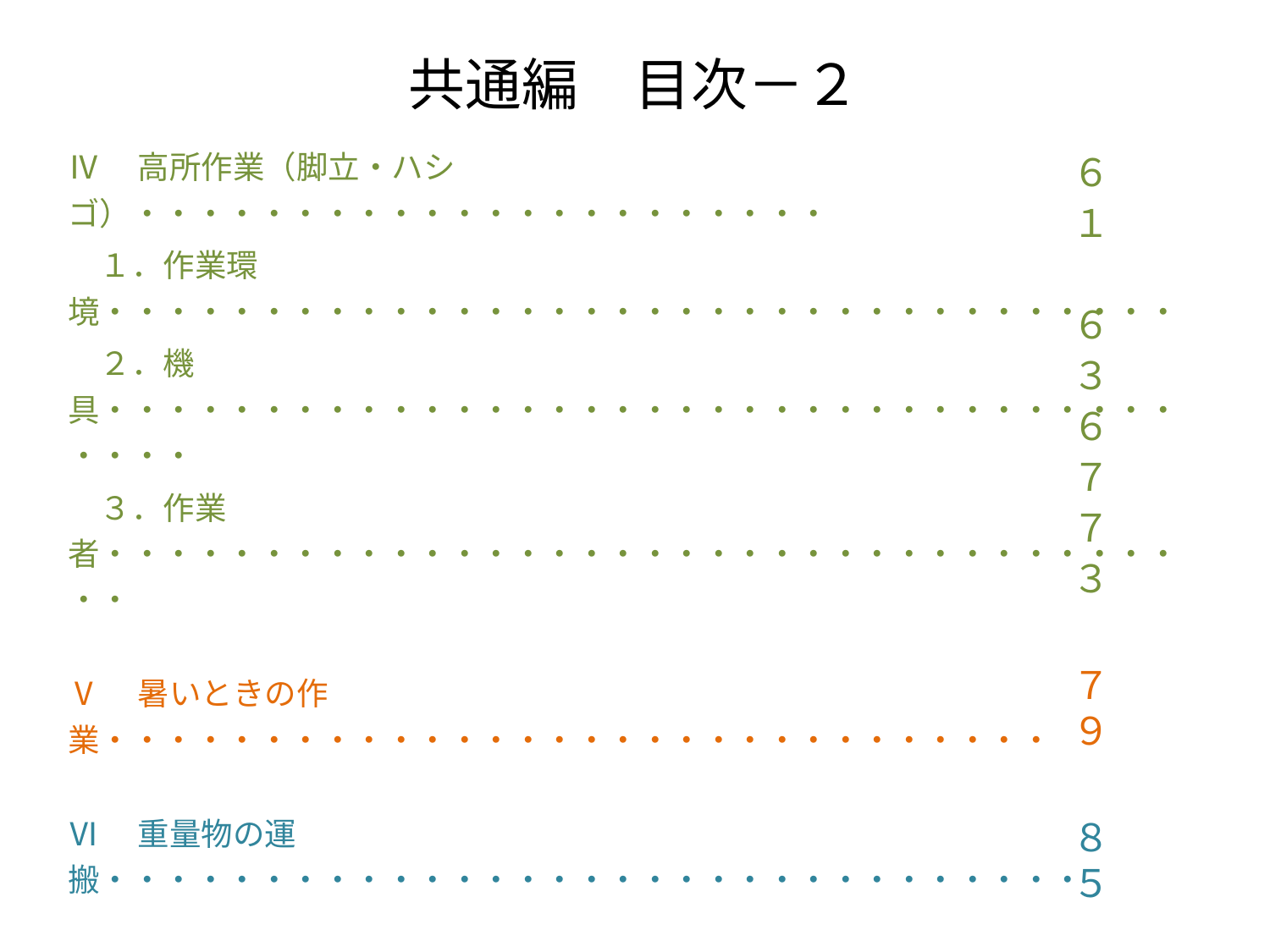

共通編　目次－２
Ⅳ　高所作業（脚立・ハシゴ）・・・・・・・・・・・・・・・・・・・・・・
　１．作業環境・・・・・・・・・・・・・・・・・・・・・・・・・・・・・・・・・・
　２．機具・・・・・・・・・・・・・・・・・・・・・・・・・・・・・・・・・・・・・・
　３．作業者・・・・・・・・・・・・・・・・・・・・・・・・・・・・・・・・・・・・

Ⅴ　暑いときの作業・・・・・・・・・・・・・・・・・・・・・・・・・・・・・・

Ⅵ　重量物の運搬・・・・・・・・・・・・・・・・・・・・・・・・・・・・・・・
６１　６３６７７３

７９

８５